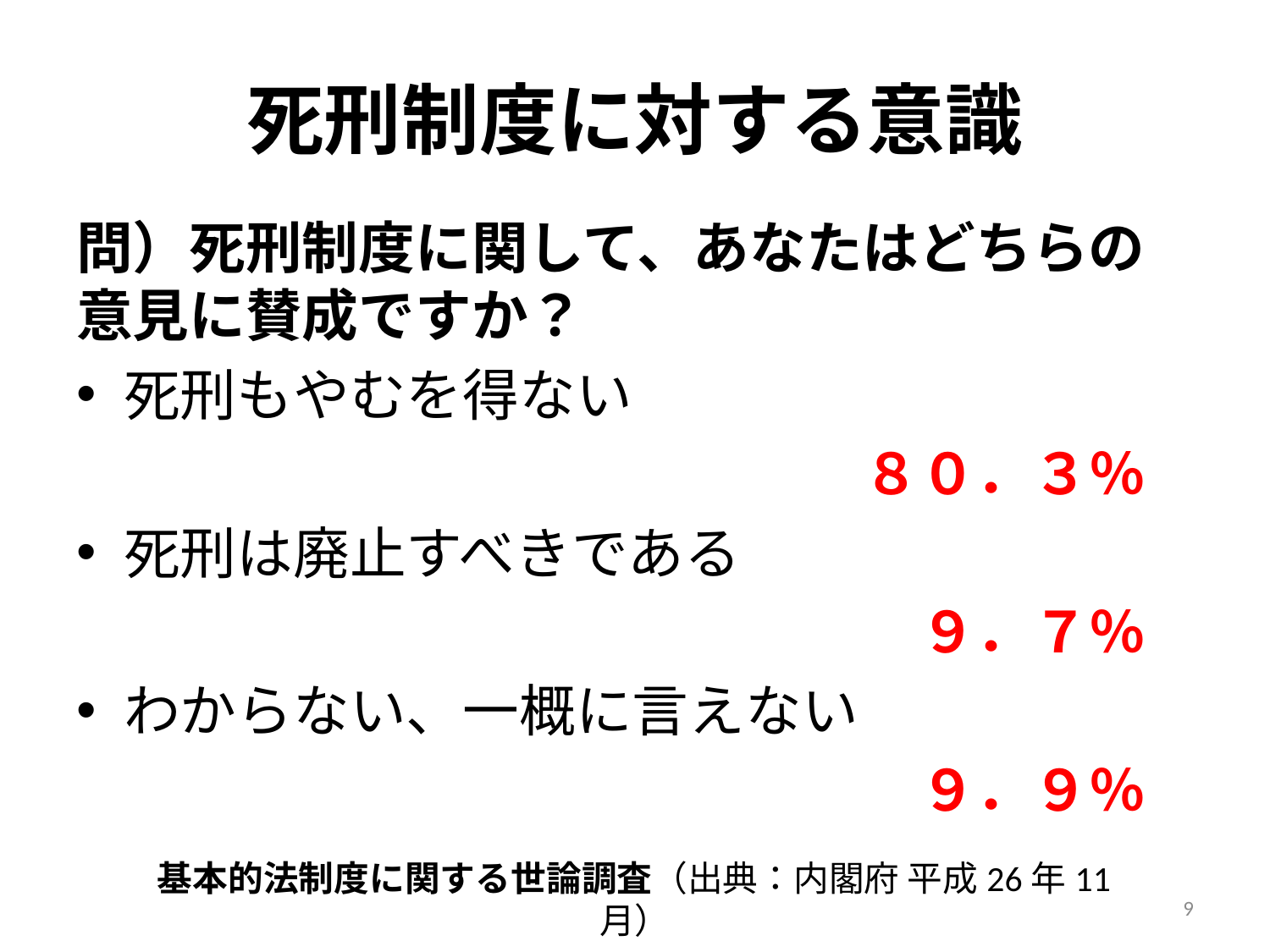

# 死刑制度に対する意識
問）死刑制度に関して、あなたはどちらの意見に賛成ですか？
死刑もやむを得ない
　８０．３％
死刑は廃止すべきである
　９．７％
わからない、一概に言えない
　９．９％
基本的法制度に関する世論調査（出典：内閣府 平成26年11月）
9